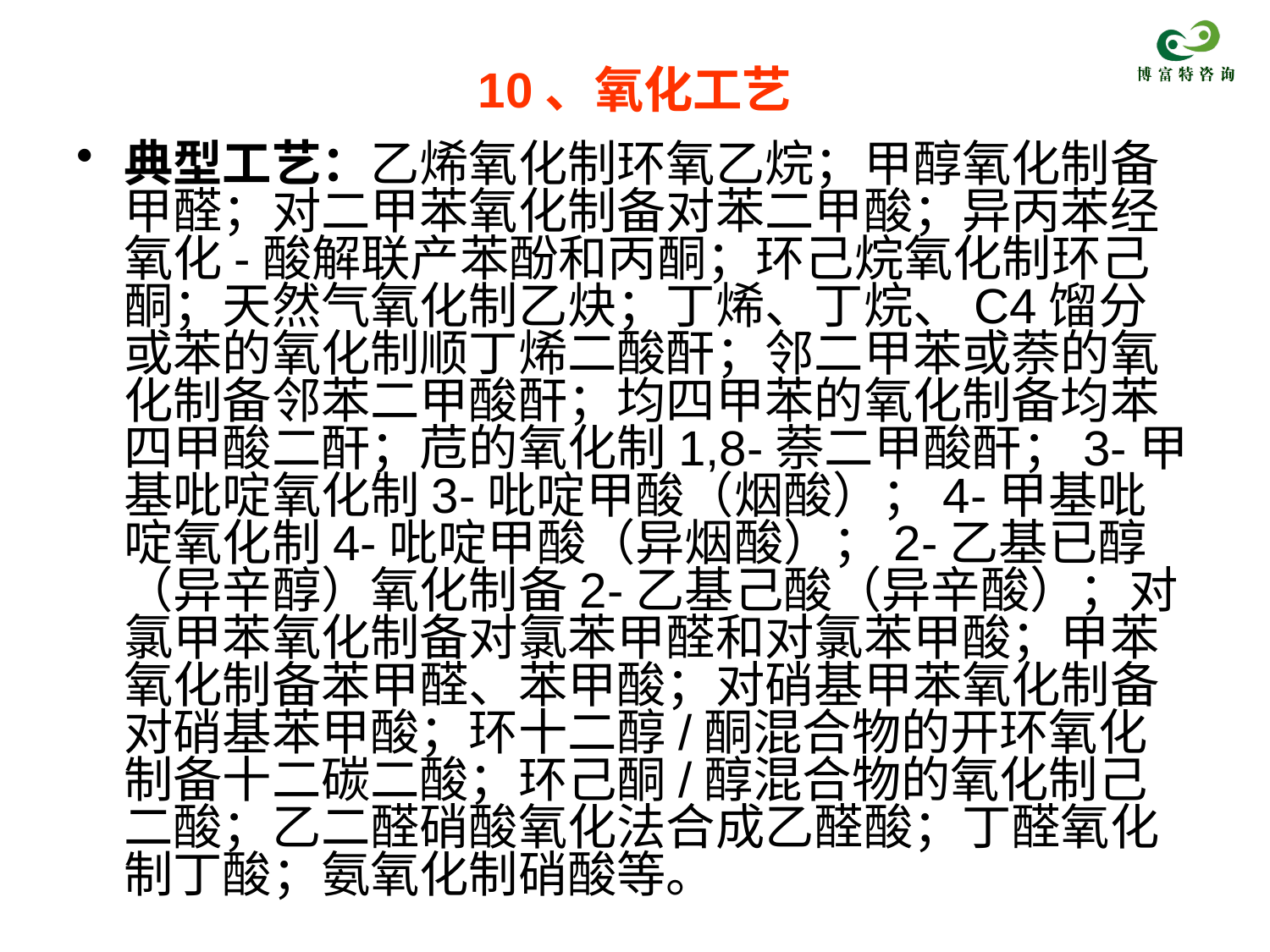

# 10、氧化工艺
典型工艺：乙烯氧化制环氧乙烷；甲醇氧化制备甲醛；对二甲苯氧化制备对苯二甲酸；异丙苯经氧化-酸解联产苯酚和丙酮；环己烷氧化制环己酮；天然气氧化制乙炔；丁烯、丁烷、C4馏分或苯的氧化制顺丁烯二酸酐；邻二甲苯或萘的氧化制备邻苯二甲酸酐；均四甲苯的氧化制备均苯四甲酸二酐；苊的氧化制1,8-萘二甲酸酐；3-甲基吡啶氧化制3-吡啶甲酸（烟酸）；4-甲基吡啶氧化制4-吡啶甲酸（异烟酸）；2-乙基已醇（异辛醇）氧化制备2-乙基己酸（异辛酸）；对氯甲苯氧化制备对氯苯甲醛和对氯苯甲酸；甲苯氧化制备苯甲醛、苯甲酸；对硝基甲苯氧化制备对硝基苯甲酸；环十二醇/酮混合物的开环氧化制备十二碳二酸；环己酮/醇混合物的氧化制己二酸；乙二醛硝酸氧化法合成乙醛酸；丁醛氧化制丁酸；氨氧化制硝酸等。